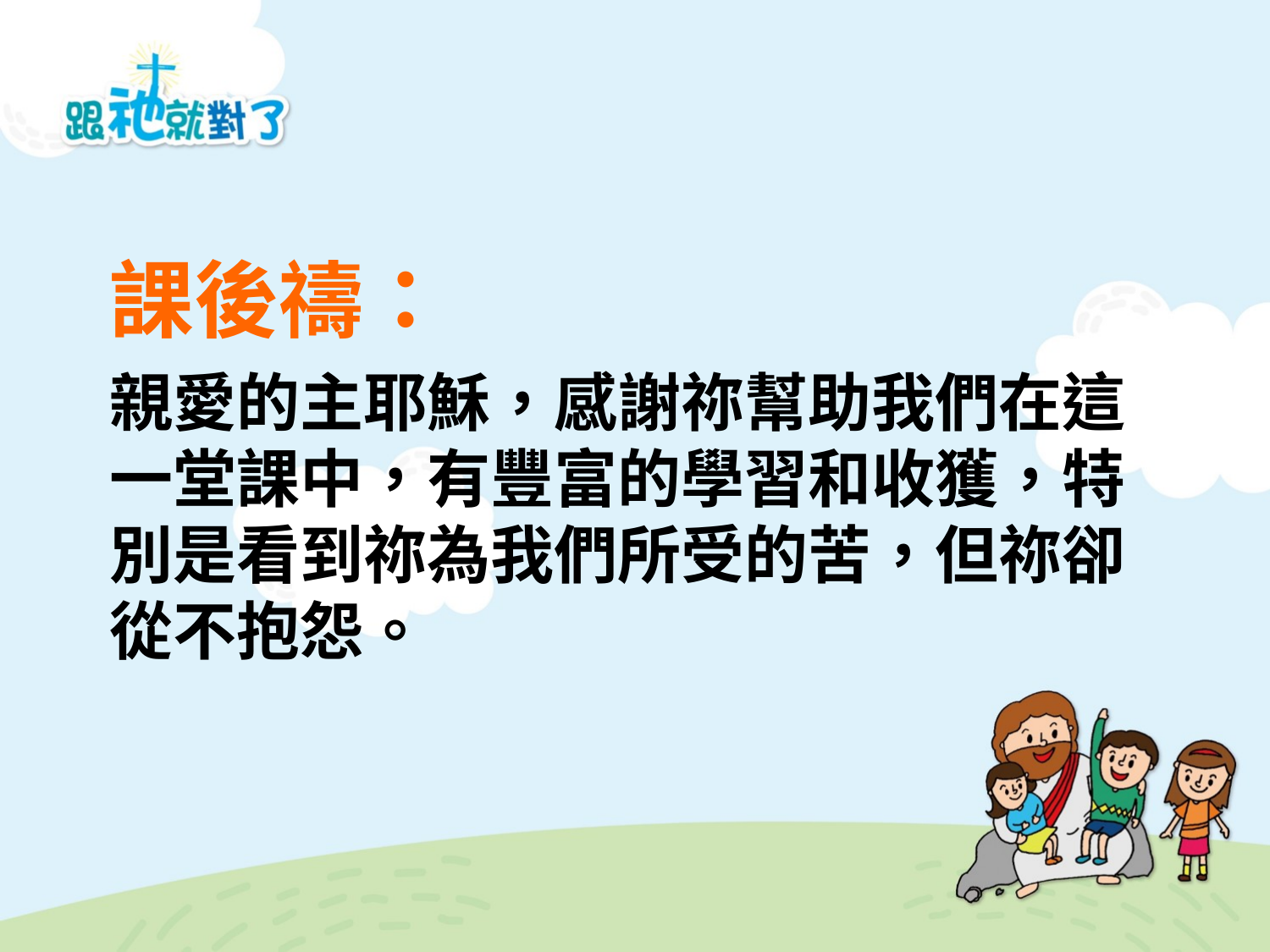

課後禱：
親愛的主耶穌，感謝祢幫助我們在這一堂課中，有豐富的學習和收獲，特別是看到祢為我們所受的苦，但祢卻從不抱怨。